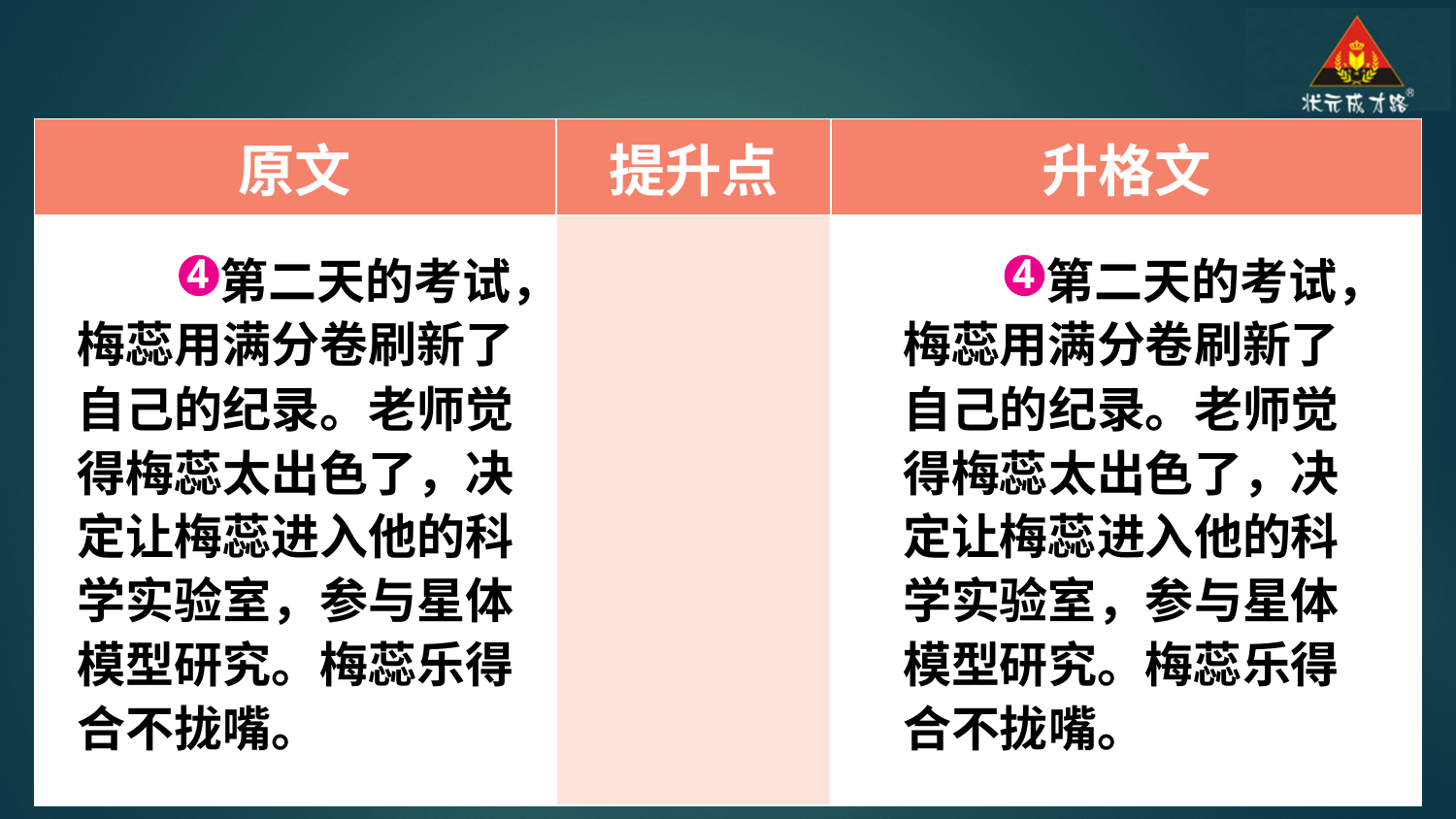

| 原文 | 提升点 | 升格文 |
| --- | --- | --- |
|  |  |  |
第二天的考试，梅蕊用满分卷刷新了自己的纪录。老师觉得梅蕊太出色了，决定让梅蕊进入他的科学实验室，参与星体模型研究。梅蕊乐得合不拢嘴。
4
第二天的考试，梅蕊用满分卷刷新了自己的纪录。老师觉得梅蕊太出色了，决定让梅蕊进入他的科学实验室，参与星体模型研究。梅蕊乐得合不拢嘴。
4